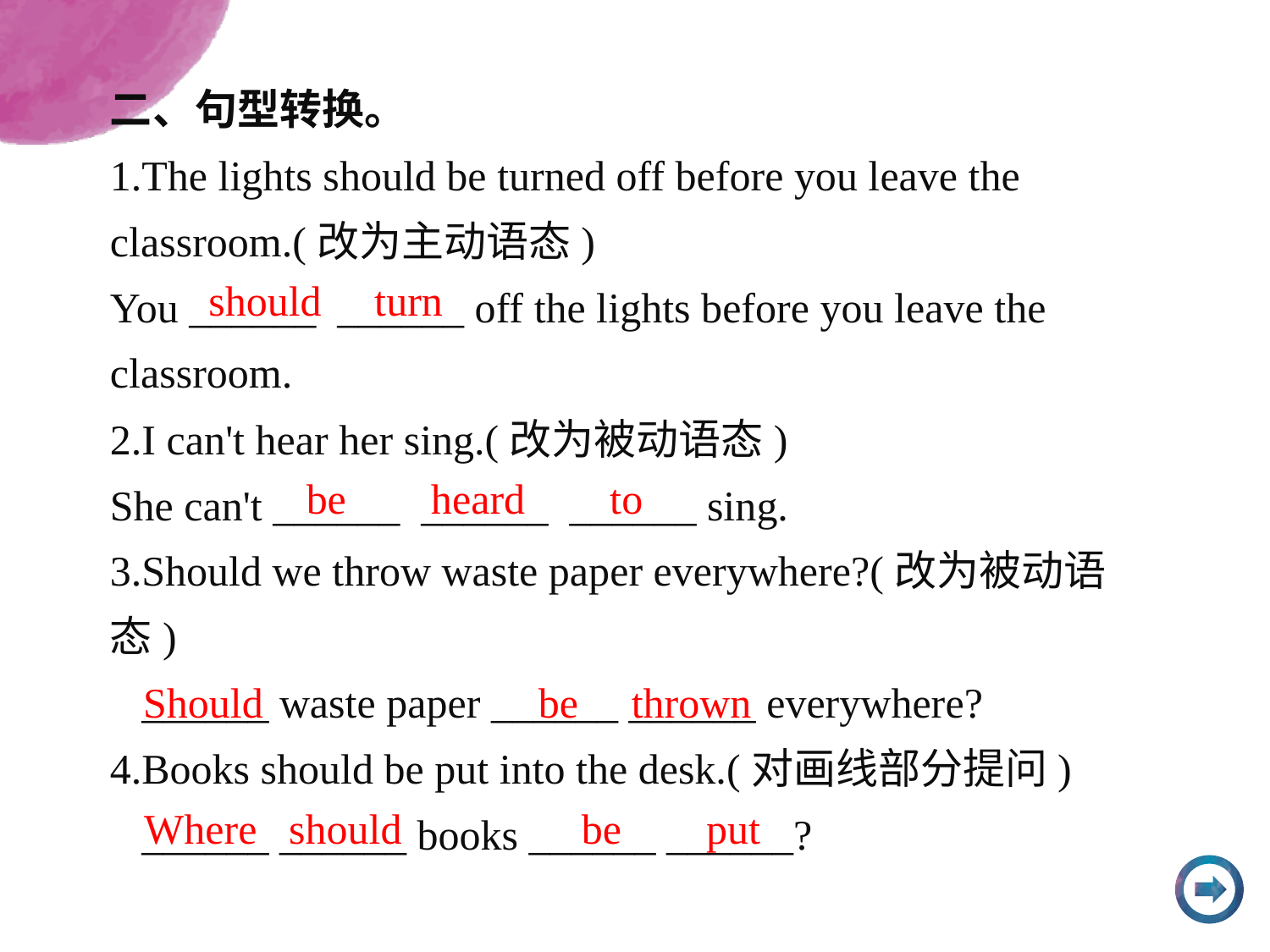

二、句型转换。
1.The lights should be turned off before you leave the classroom.(改为主动语态)
You ______  ______ off the lights before you leave the classroom.
2.I can't hear her sing.(改为被动语态)
She can't ______  ______  ______ sing.
3.Should we throw waste paper everywhere?(改为被动语态)
   ______ waste paper ______ ______ everywhere?
4.Books should be put into the desk.(对画线部分提问)
   ______ ______ books ______ ______?
should     turn
be        heard        to
Should                          be     thrown
Where   should                 be        put